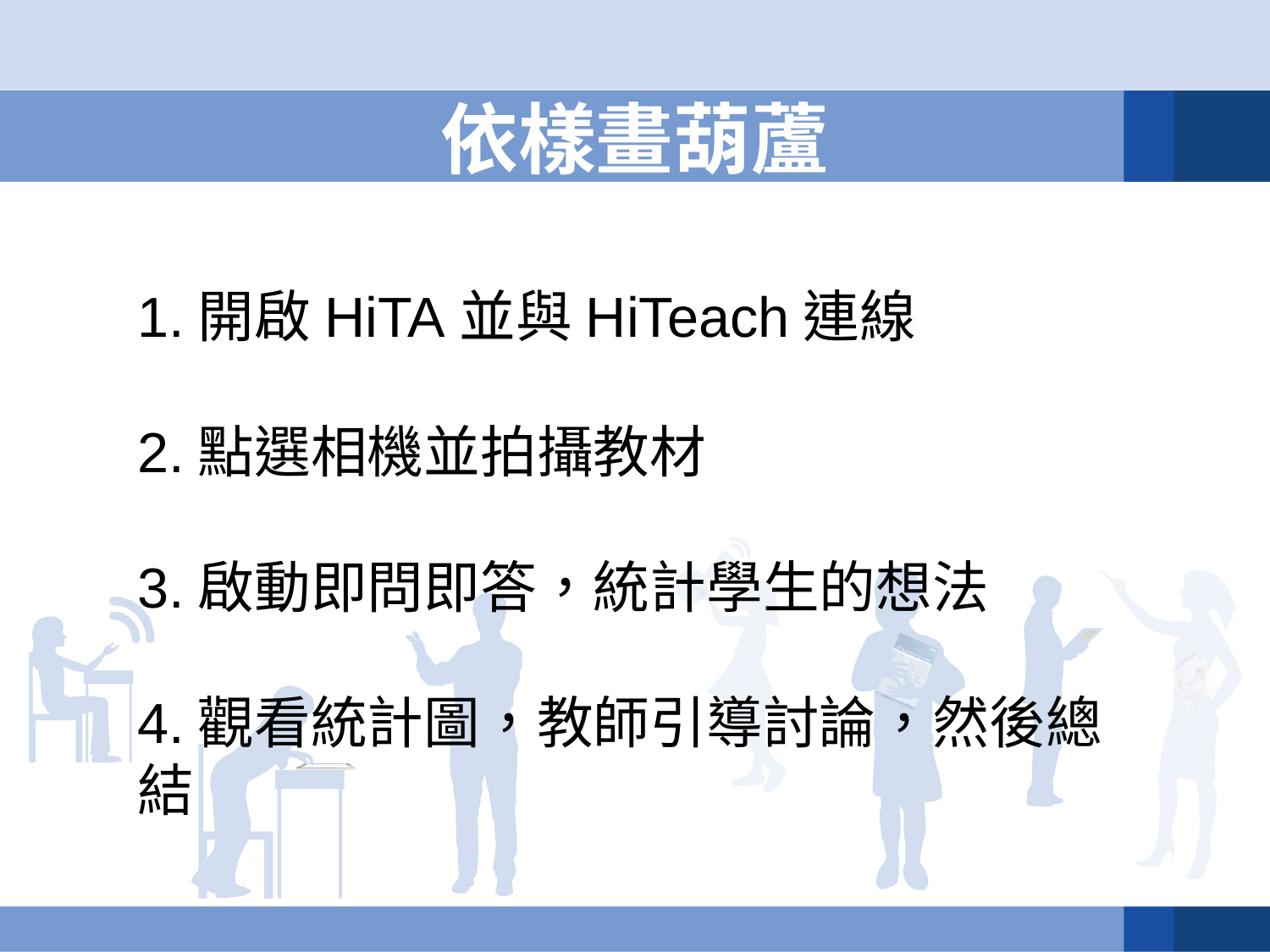

# 依樣畫葫蘆
1.開啟HiTA並與HiTeach連線

2.點選相機並拍攝教材

3.啟動即問即答，統計學生的想法

4.觀看統計圖，教師引導討論，然後總結